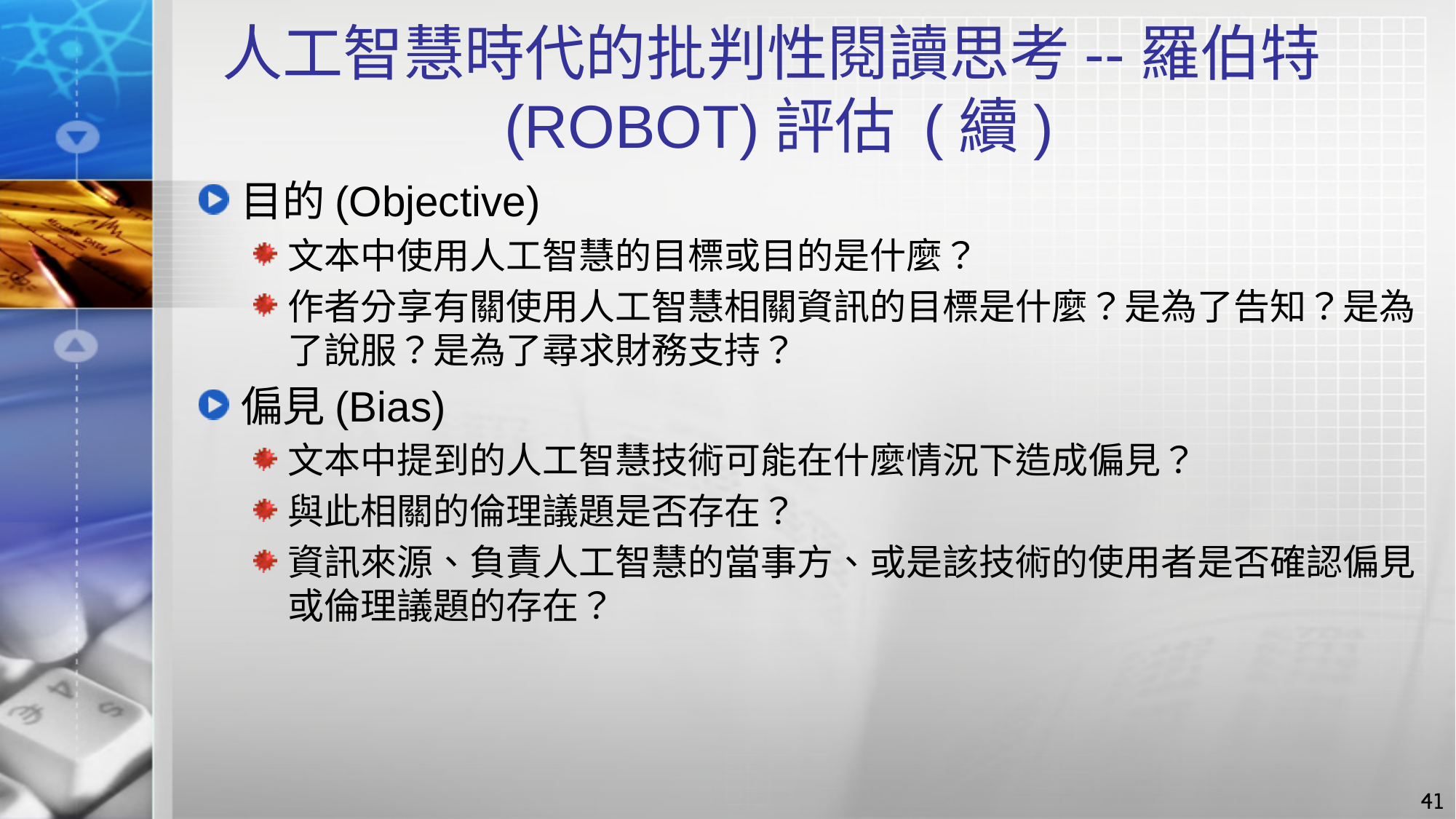

# 人工智慧時代的批判性閱讀思考--羅伯特(ROBOT)評估 (續)
目的(Objective)
文本中使用人工智慧的目標或目的是什麼？
作者分享有關使用人工智慧相關資訊的目標是什麼？是為了告知？是為了說服？是為了尋求財務支持？
偏見(Bias)
文本中提到的人工智慧技術可能在什麼情況下造成偏見？
與此相關的倫理議題是否存在？
資訊來源、負責人工智慧的當事方、或是該技術的使用者是否確認偏見或倫理議題的存在？
41